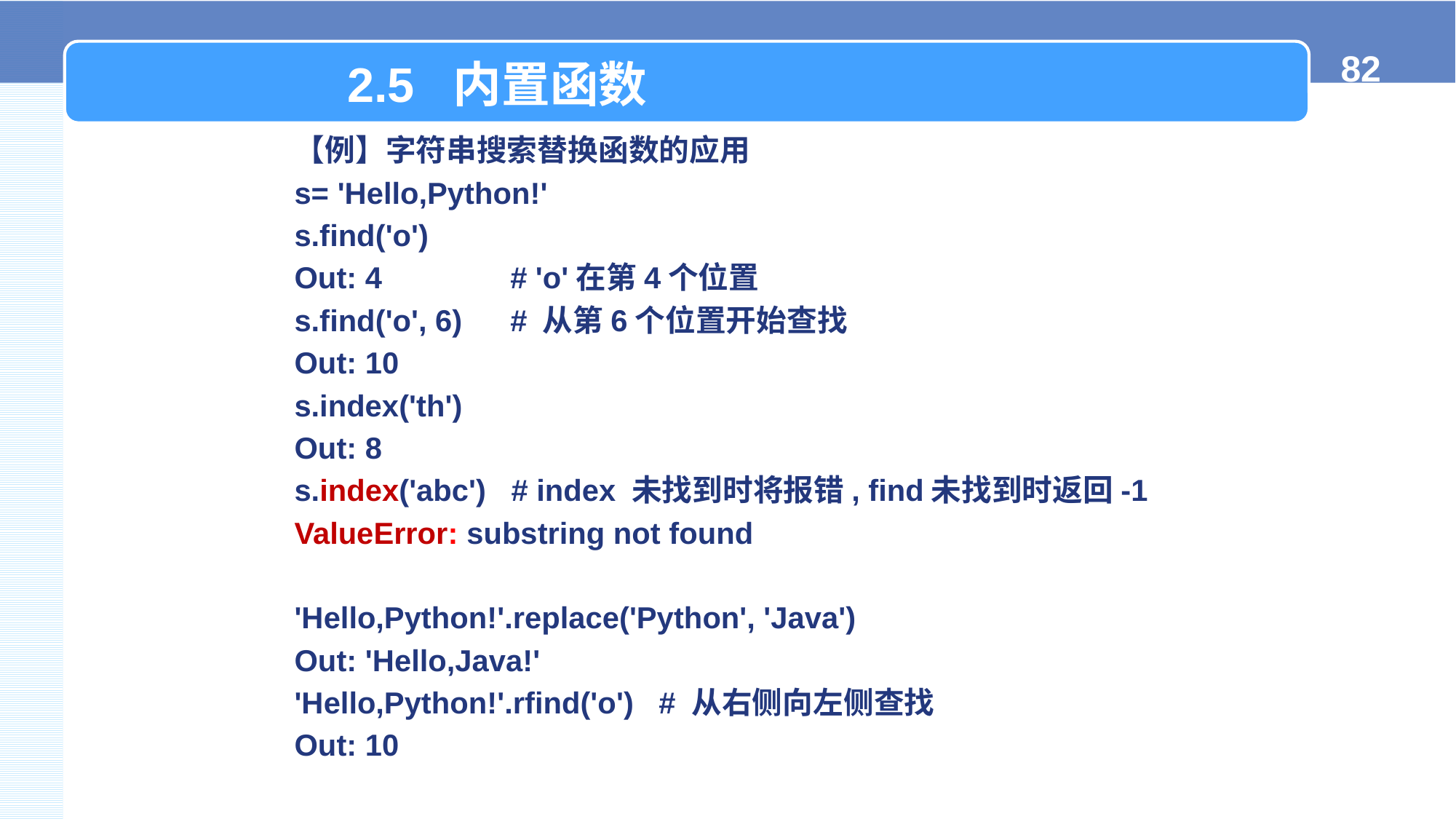

2.5  内置函数
【例】字符串搜索替换函数的应用
s= 'Hello,Python!'
s.find('o')
Out: 4 		# 'o'在第4个位置
s.find('o', 6)  	# 从第6个位置开始查找
Out: 10
s.index('th')
Out: 8
s.index('abc')   # index 未找到时将报错, find未找到时返回-1
ValueError: substring not found

'Hello,Python!'.replace('Python', 'Java')
Out: 'Hello,Java!'
'Hello,Python!'.rfind('o')   # 从右侧向左侧查找
Out: 10